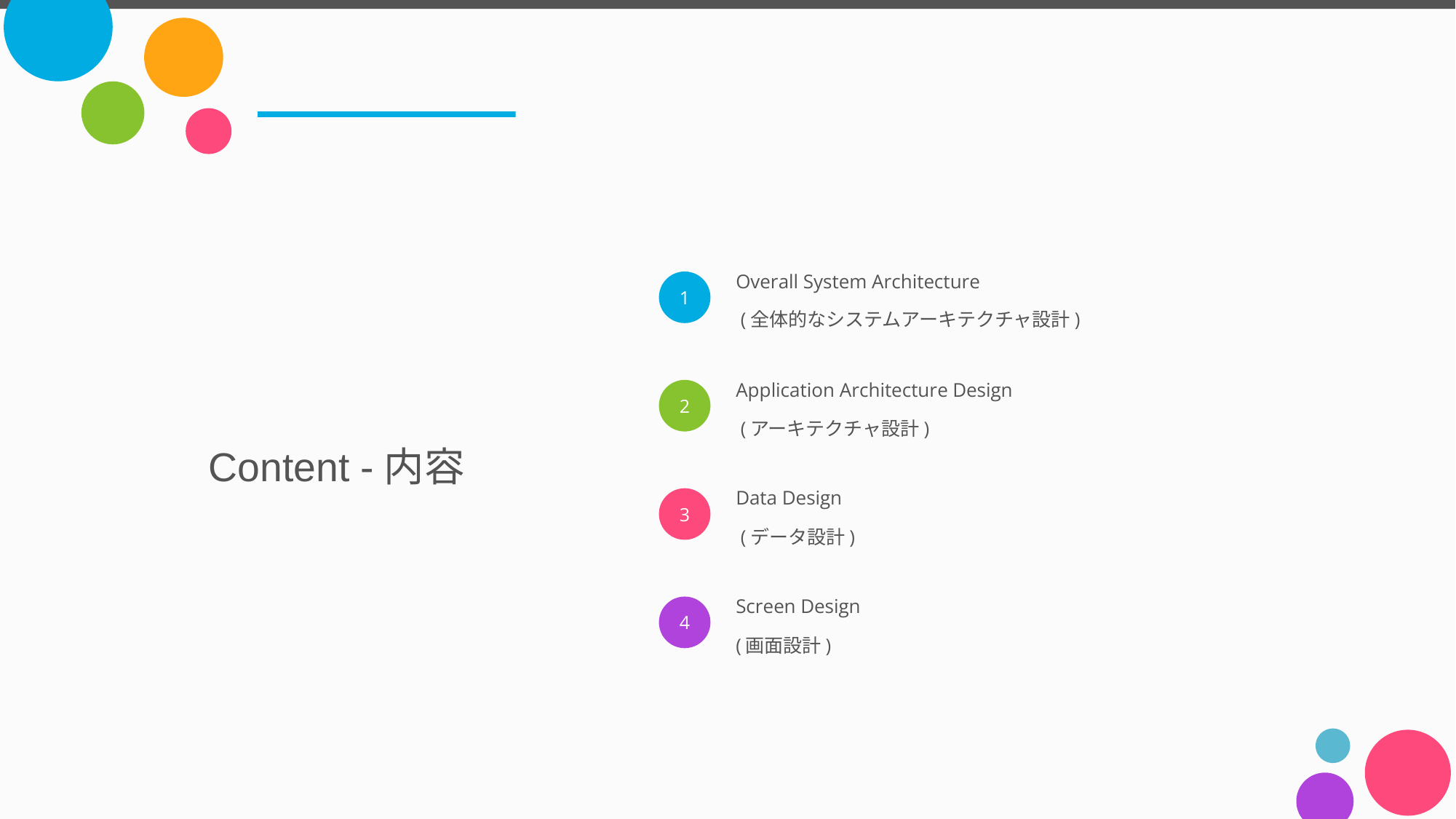

#

Overall System Architecture
 (全体的なシステムアーキテクチャ設計)
Content -内容
Application Architecture Design
 (アーキテクチャ設計)
Data Design
 (データ設計)
Screen Design
(画面設計)